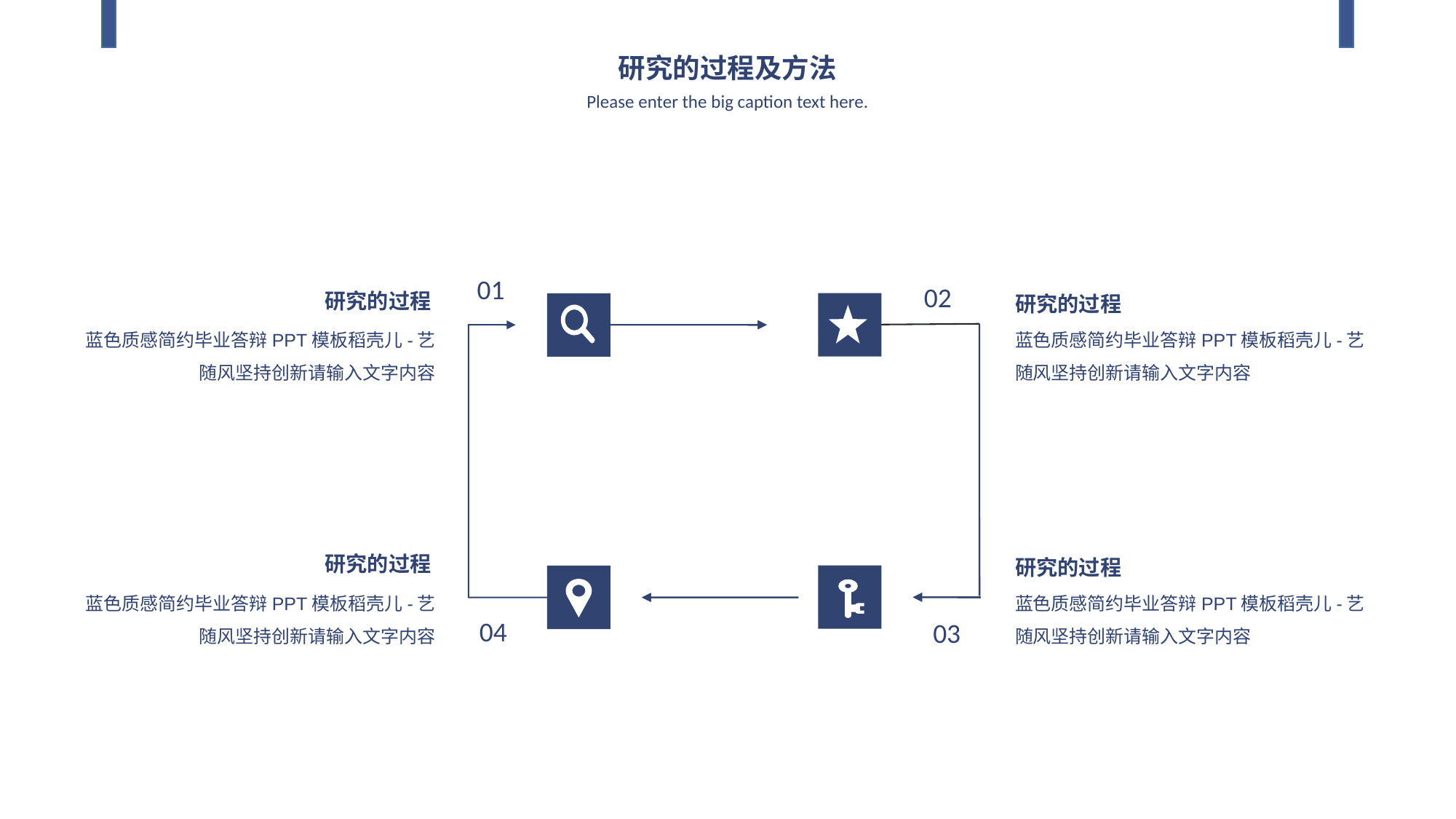

研究的过程及方法
Please enter the big caption text here.
01
02
研究的过程
研究的过程

蓝色质感简约毕业答辩PPT模板稻壳儿-艺随风坚持创新请输入文字内容
蓝色质感简约毕业答辩PPT模板稻壳儿-艺随风坚持创新请输入文字内容

研究的过程
研究的过程

蓝色质感简约毕业答辩PPT模板稻壳儿-艺随风坚持创新请输入文字内容
蓝色质感简约毕业答辩PPT模板稻壳儿-艺随风坚持创新请输入文字内容

04
03